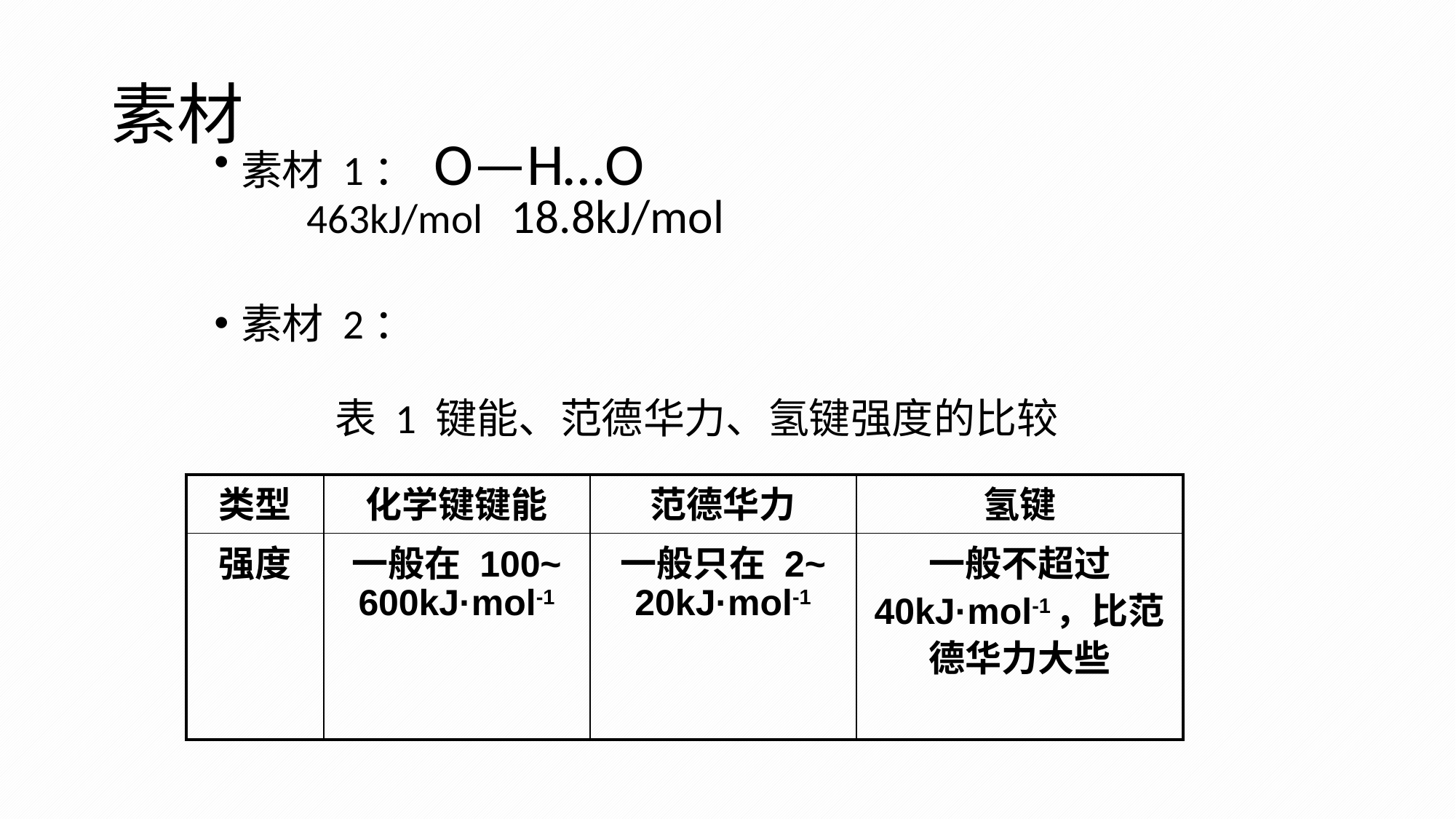

# 素材
素材 1： O—H…O
       463kJ/mol   18.8kJ/mol
素材 2：
            表 1 键能、范德华力、氢键强度的比较
| 类型 | 化学键键能 | 范德华力 | 氢键 |
| --- | --- | --- | --- |
| 强度 | 一般在 100~ 600kJ·mol-1 | 一般只在 2~ 20kJ·mol-1 | 一般不超过 40kJ·mol-1，比范德华力大些 |